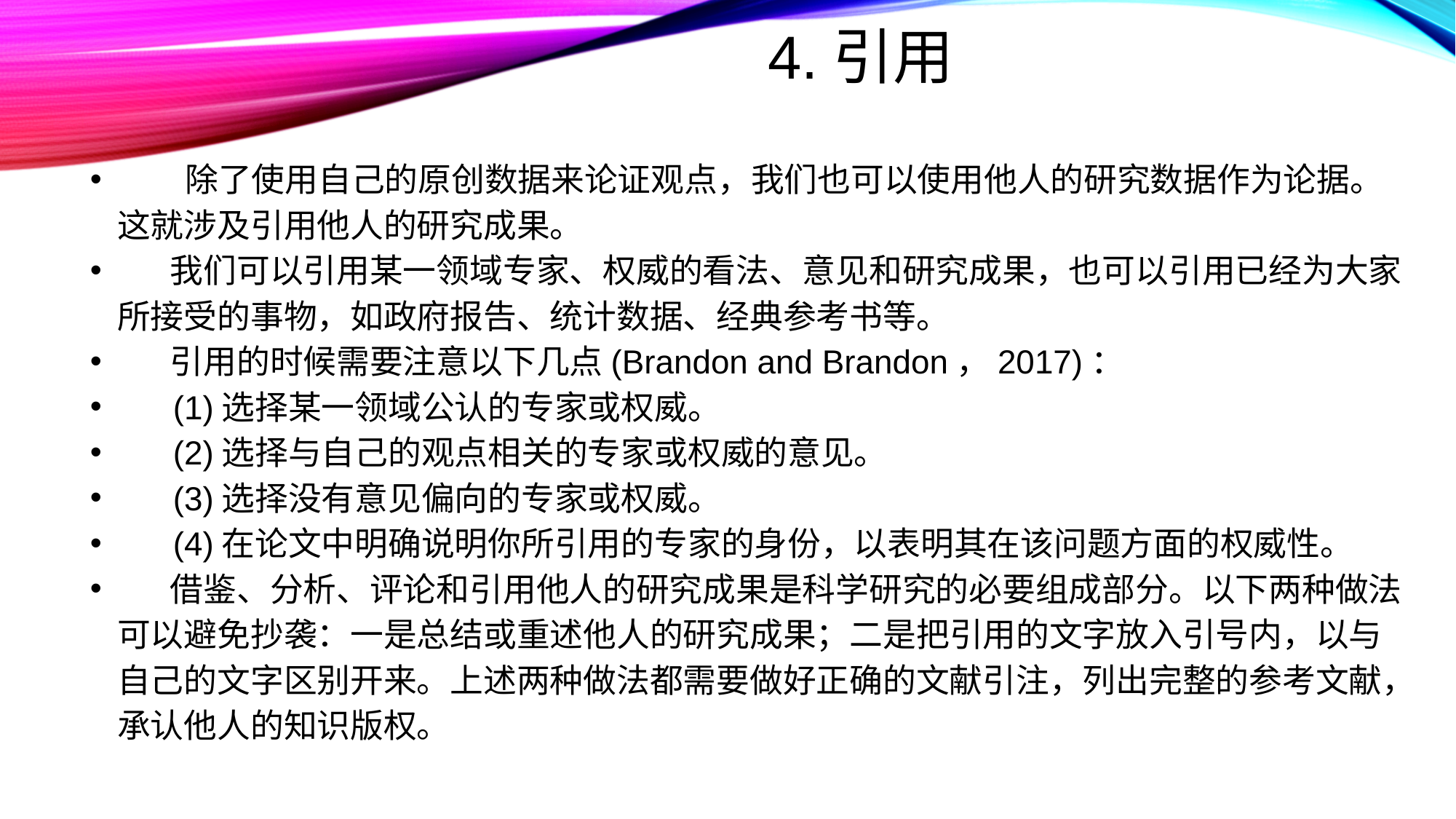

# 4.引用
        除了使用自己的原创数据来论证观点，我们也可以使用他人的研究数据作为论据。这就涉及引用他人的研究成果。
      我们可以引用某一领域专家、权威的看法、意见和研究成果，也可以引用已经为大家所接受的事物，如政府报告、统计数据、经典参考书等。
      引用的时候需要注意以下几点(Brandon and Brandon，2017)：
      (1)选择某一领域公认的专家或权威。
      (2)选择与自己的观点相关的专家或权威的意见。
      (3)选择没有意见偏向的专家或权威。
      (4)在论文中明确说明你所引用的专家的身份，以表明其在该问题方面的权威性。
      借鉴、分析、评论和引用他人的研究成果是科学研究的必要组成部分。以下两种做法可以避免抄袭：一是总结或重述他人的研究成果；二是把引用的文字放入引号内，以与自己的文字区别开来。上述两种做法都需要做好正确的文献引注，列出完整的参考文献，承认他人的知识版权。